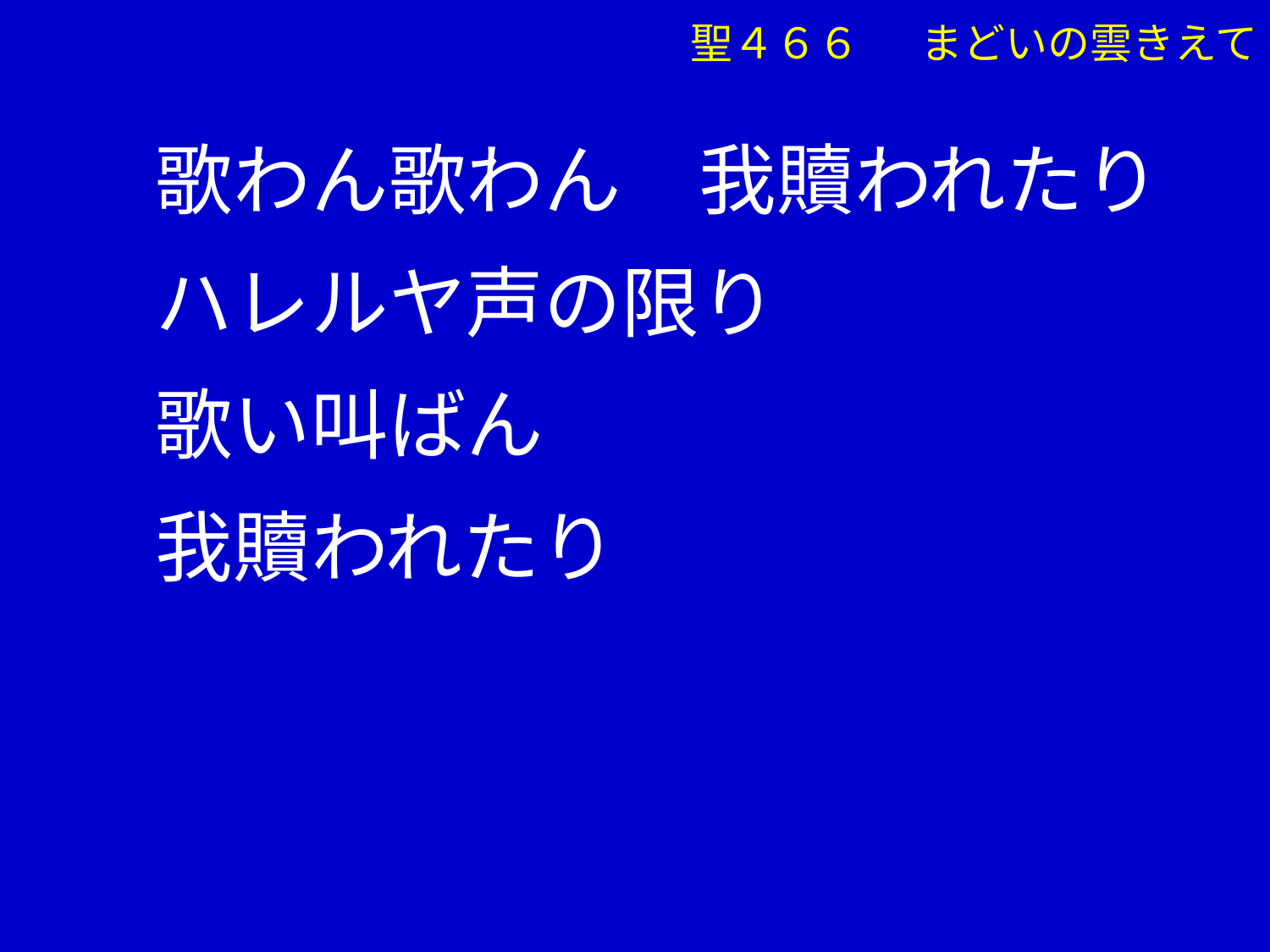

聖４６６  　まどいの雲きえて
  歌わん歌わん　我贖われたり
  ハレルヤ声の限り
  歌い叫ばん
  我贖われたり